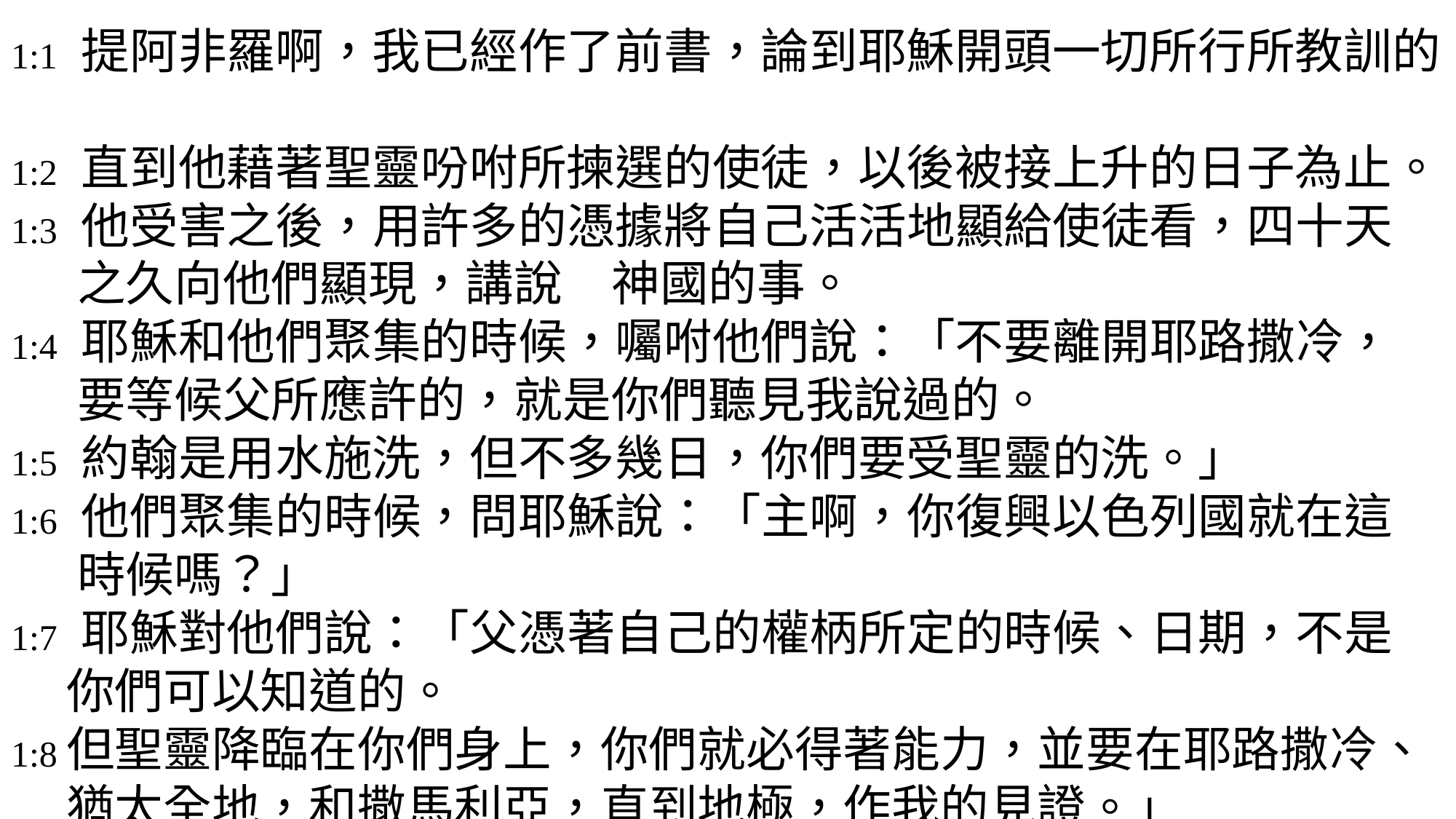

1:1 提阿非羅啊，我已經作了前書，論到耶穌開頭一切所行所教訓的，
1:2 直到他藉著聖靈吩咐所揀選的使徒，以後被接上升的日子為止。
1:3 他受害之後，用許多的憑據將自己活活地顯給使徒看，四十天
     之久向他們顯現，講說　神國的事。
1:4 耶穌和他們聚集的時候，囑咐他們說：「不要離開耶路撒冷，
     要等候父所應許的，就是你們聽見我說過的。
1:5 約翰是用水施洗，但不多幾日，你們要受聖靈的洗。」
1:6 他們聚集的時候，問耶穌說：「主啊，你復興以色列國就在這
     時候嗎？」
1:7 耶穌對他們說：「父憑著自己的權柄所定的時候、日期，不是
    你們可以知道的。
1:8但聖靈降臨在你們身上，你們就必得著能力，並要在耶路撒冷、
    猶太全地，和撒馬利亞，直到地極，作我的見證。」